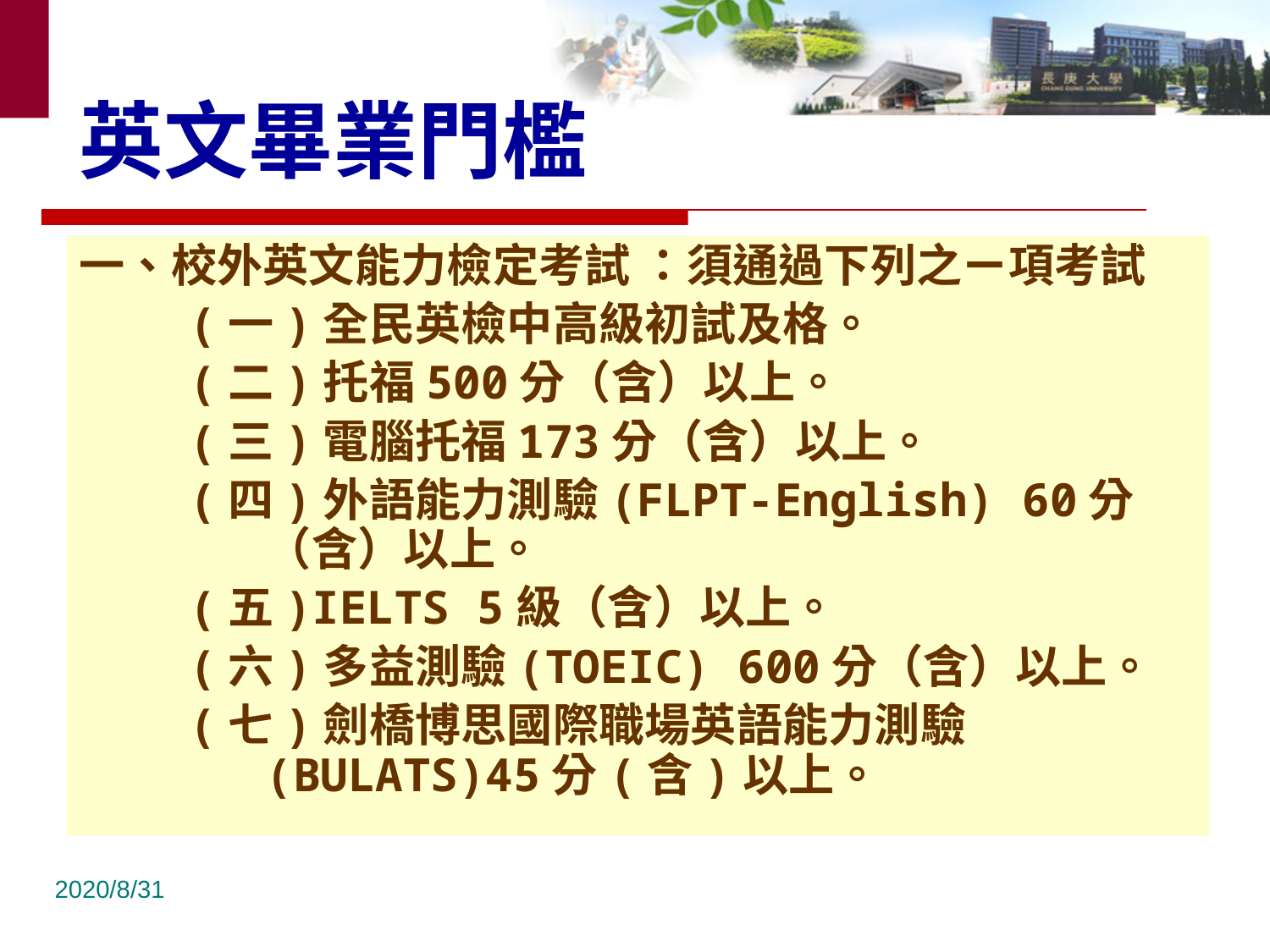

# 英文畢業門檻
一、校外英文能力檢定考試 ：須通過下列之ㄧ項考試
    (一)全民英檢中高級初試及格。
    (二)托福500分（含）以上。
    (三)電腦托福173分（含）以上。
    (四)外語能力測驗(FLPT-English) 60分（含）以上。
    (五)IELTS 5級（含）以上。
    (六)多益測驗(TOEIC) 600分（含）以上。
    (七)劍橋博思國際職場英語能力測驗(BULATS)45分(含)以上。

2020/8/31